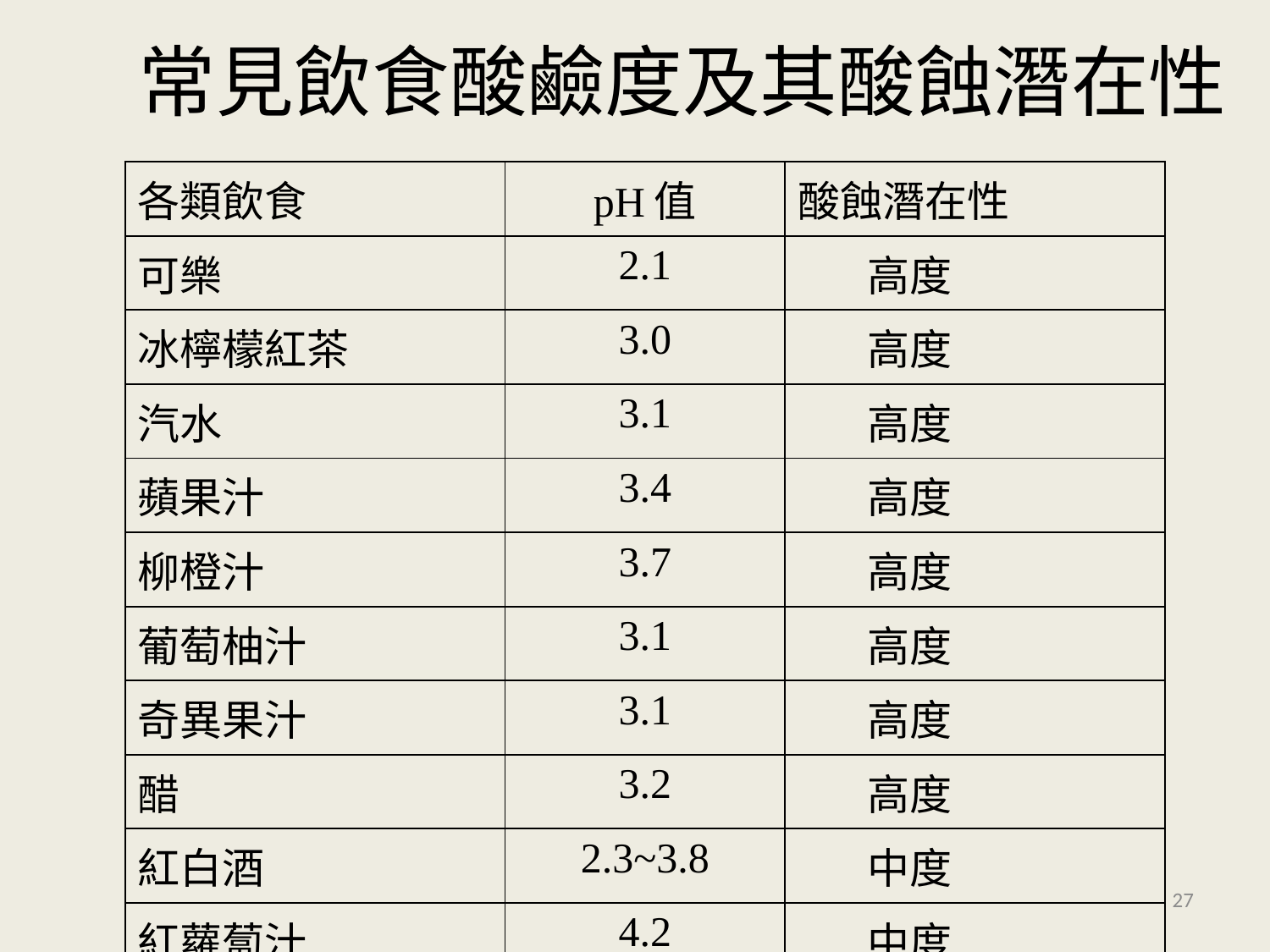

# 常見飲食酸鹼度及其酸蝕潛在性
| 各類飲食 | pH值 | 酸蝕潛在性 |
| --- | --- | --- |
| 可樂 | 2.1 | 高度 |
| 冰檸檬紅茶 | 3.0 | 高度 |
| 汽水 | 3.1 | 高度 |
| 蘋果汁 | 3.4 | 高度 |
| 柳橙汁 | 3.7 | 高度 |
| 葡萄柚汁 | 3.1 | 高度 |
| 奇異果汁 | 3.1 | 高度 |
| 醋 | 3.2 | 高度 |
| 紅白酒 | 2.3~3.8 | 中度 |
| 紅蘿蔔汁 | 4.2 | 中度 |
27